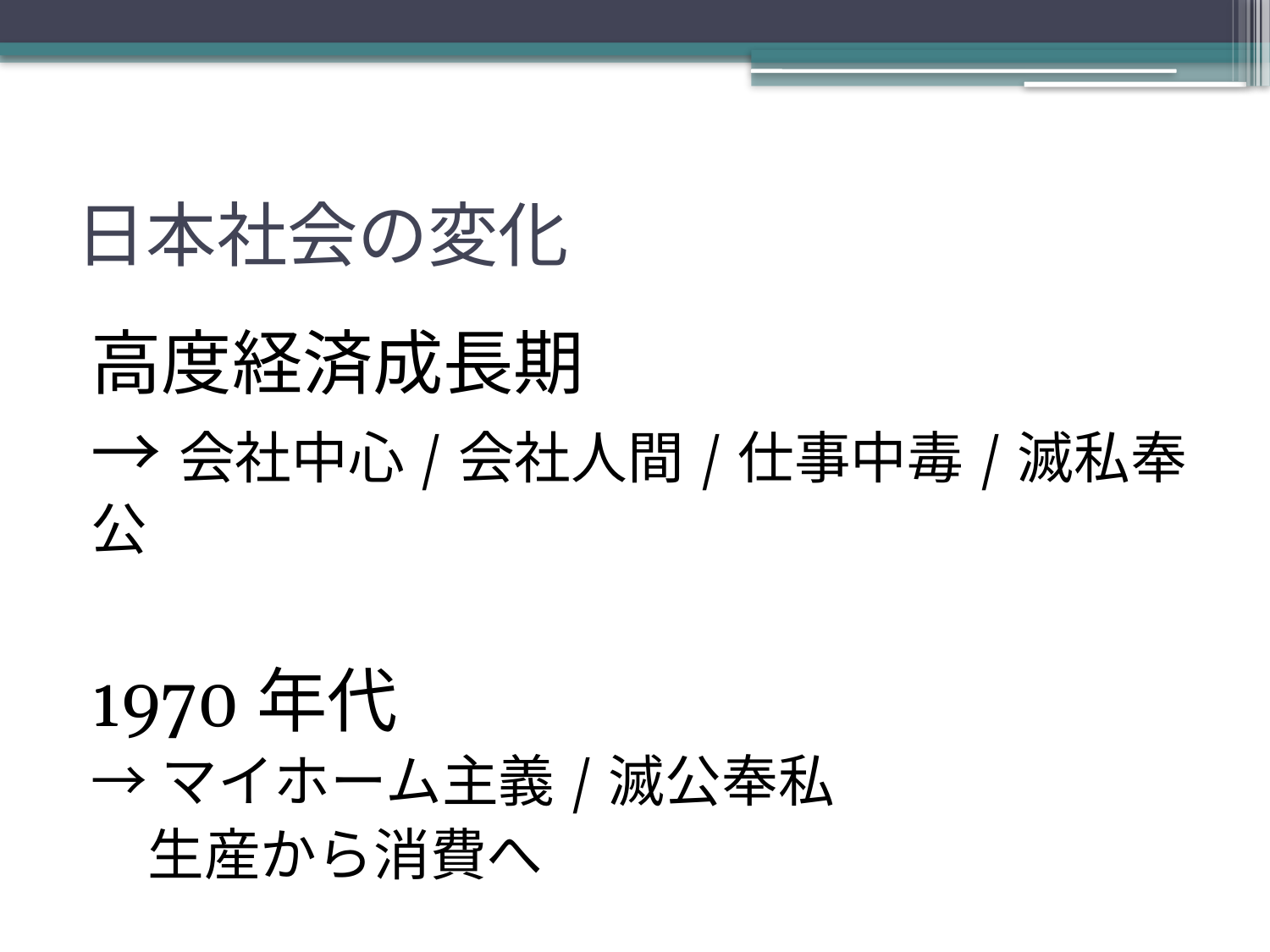

# 日本社会の変化
高度経済成長期
→会社中心/会社人間/仕事中毒/滅私奉公

1970年代
→マイホーム主義/滅公奉私
　生産から消費へ